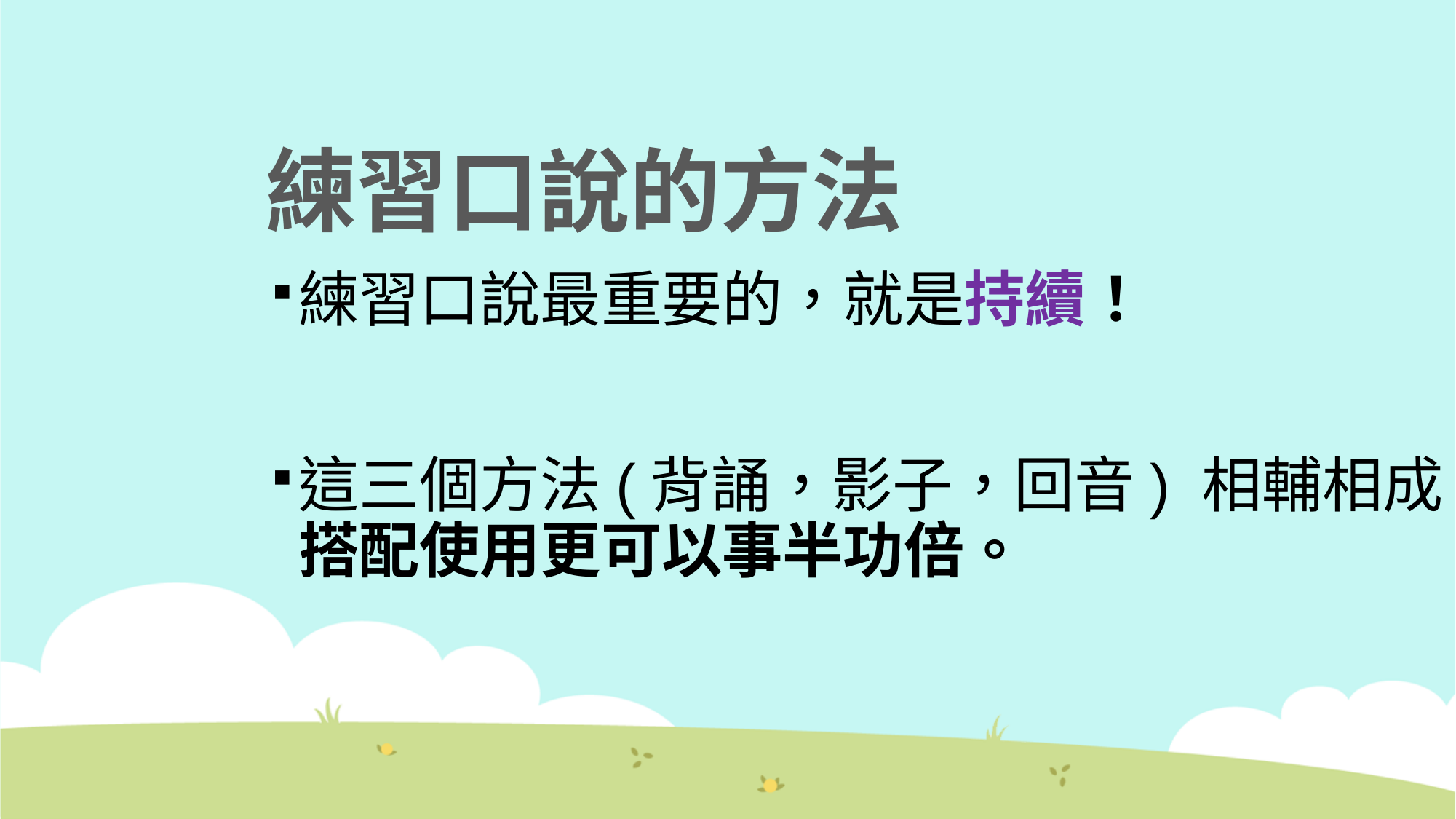

練習口說的方法
練習口說最重要的，就是持續！

這三個方法(背誦，影子，回音) 相輔相成，搭配使用更可以事半功倍。